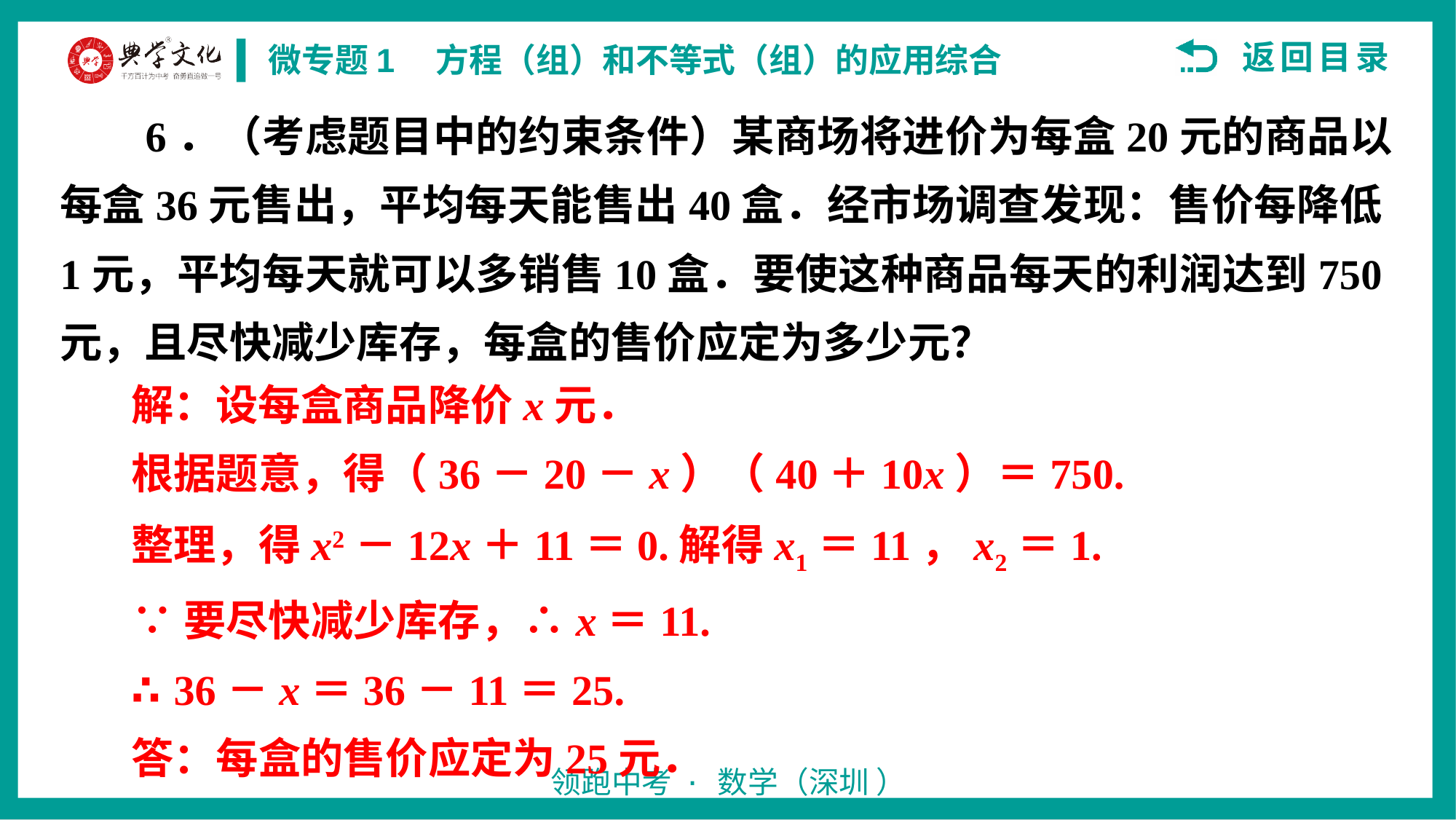

6．（考虑题目中的约束条件）某商场将进价为每盒20元的商品以每盒36元售出，平均每天能售出40盒．经市场调查发现：售价每降低1元，平均每天就可以多销售10盒．要使这种商品每天的利润达到750元，且尽快减少库存，每盒的售价应定为多少元？

解：设每盒商品降价x元．
根据题意，得（36－20－x）（40＋10x）＝750.
整理，得x2－12x＋11＝0.解得x1＝11，x2＝1.
∵要尽快减少库存，∴x＝11.
∴36－x＝36－11＝25.
答：每盒的售价应定为25元．